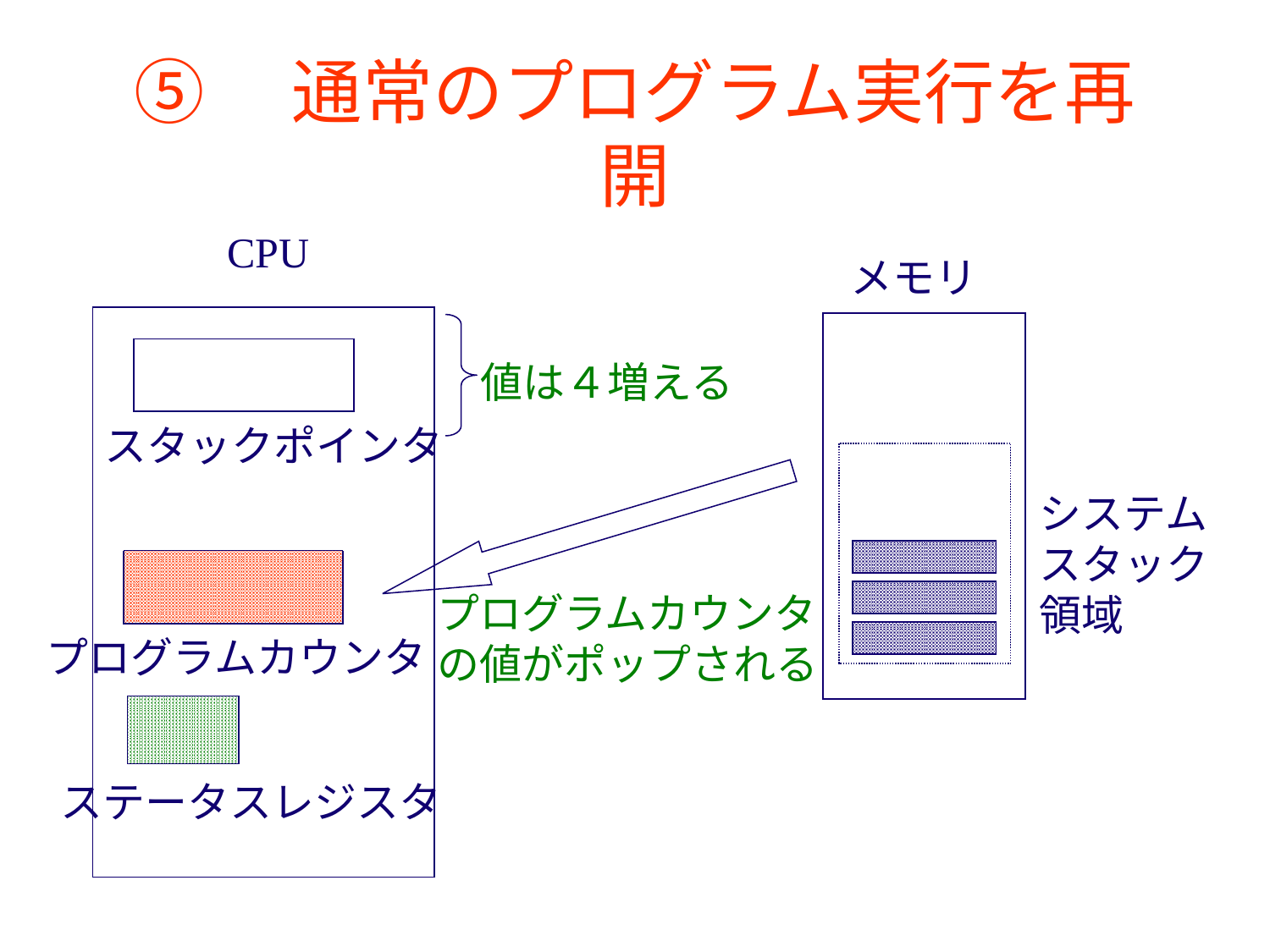

# ⑤　通常のプログラム実行を再開
CPU
メモリ

値は４増える
スタックポインタ

システム
スタック
領域

プログラムカウンタ
の値がポップされる

プログラムカウンタ

ステータスレジスタ